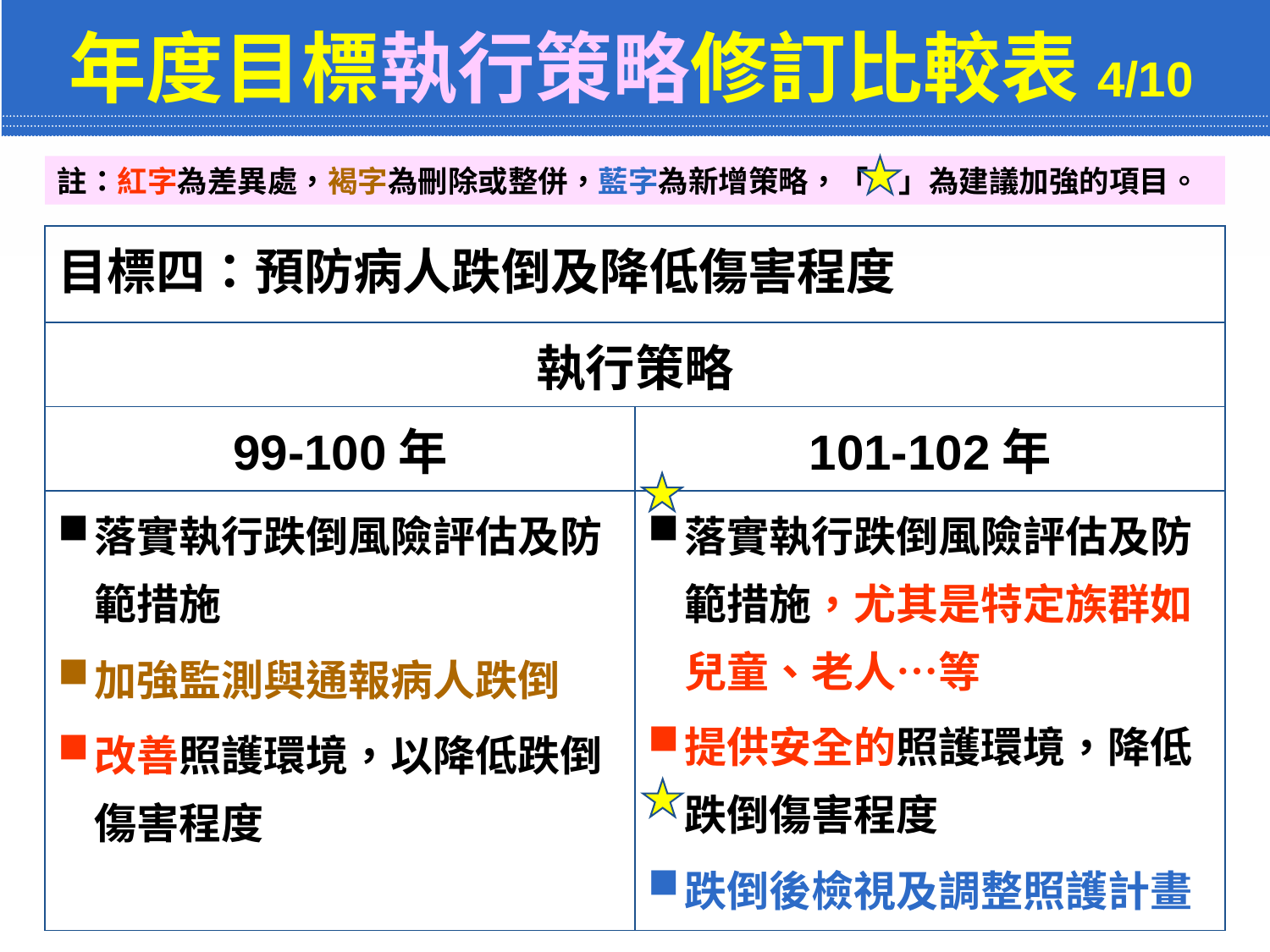

# 年度目標執行策略修訂比較表4/10
註：紅字為差異處，褐字為刪除或整併，藍字為新增策略，「　」為建議加強的項目。

| 目標四：預防病人跌倒及降低傷害程度 |  |
| --- | --- |
| 執行策略 |  |
| 99-100年 | 101-102年 |
| 落實執行跌倒風險評估及防範措施 加強監測與通報病人跌倒 改善照護環境，以降低跌倒傷害程度 | 落實執行跌倒風險評估及防範措施，尤其是特定族群如兒童、老人…等 提供安全的照護環境，降低跌倒傷害程度 跌倒後檢視及調整照護計畫 |